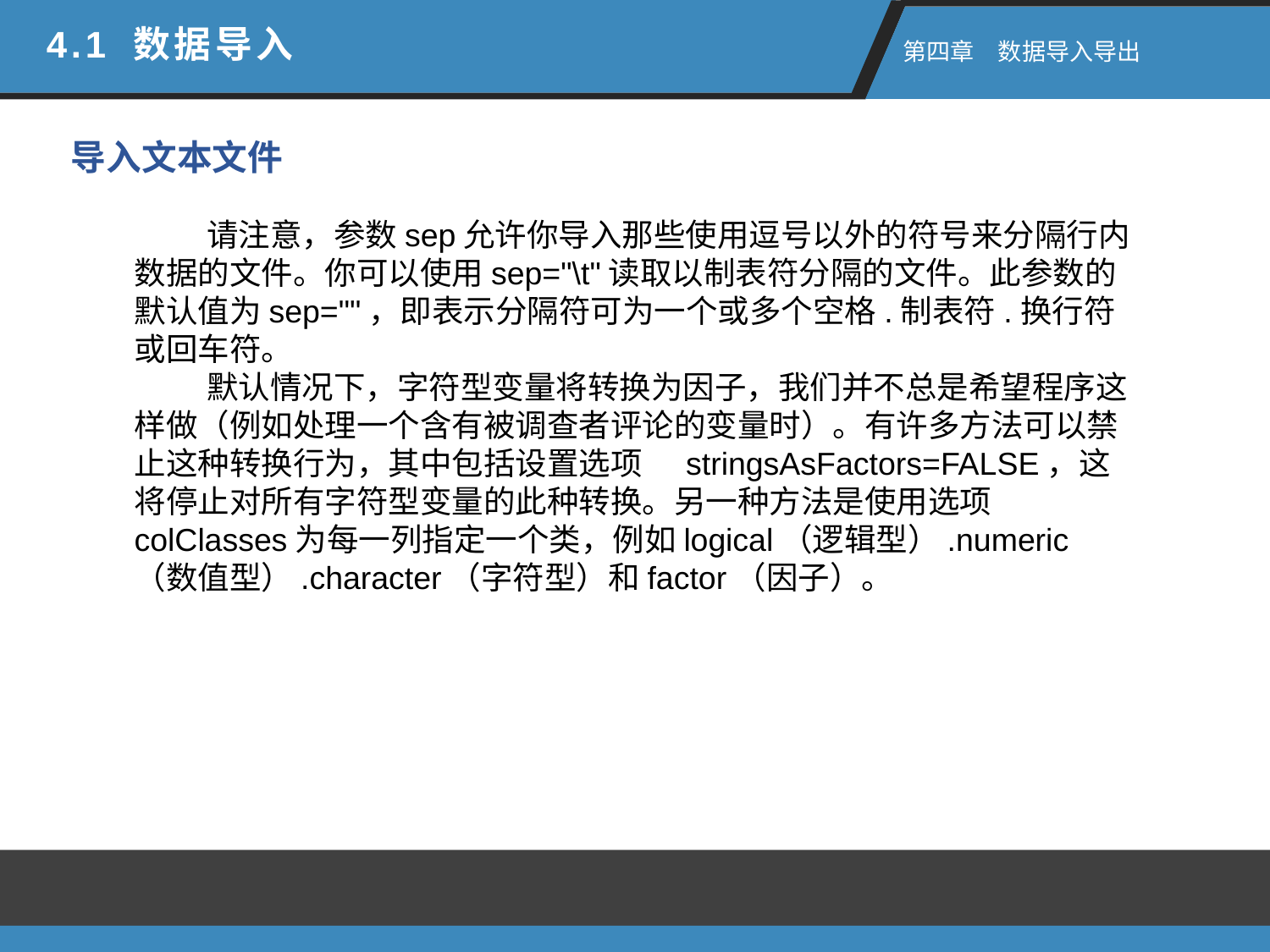

4.1 数据导入
  第四章　数据导入导出
导入文本文件
         请注意，参数sep允许你导入那些使用逗号以外的符号来分隔行内数据的文件。你可以使用sep="\t"读取以制表符分隔的文件。此参数的默认值为sep=""，即表示分隔符可为一个或多个空格.制表符.换行符或回车符。
         默认情况下，字符型变量将转换为因子，我们并不总是希望程序这样做（例如处理一个含有被调查者评论的变量时）。有许多方法可以禁止这种转换行为，其中包括设置选项     stringsAsFactors=FALSE，这将停止对所有字符型变量的此种转换。另一种方法是使用选项colClasses为每一列指定一个类，例如logical（逻辑型）.numeric（数值型）.character（字符型）和factor（因子）。